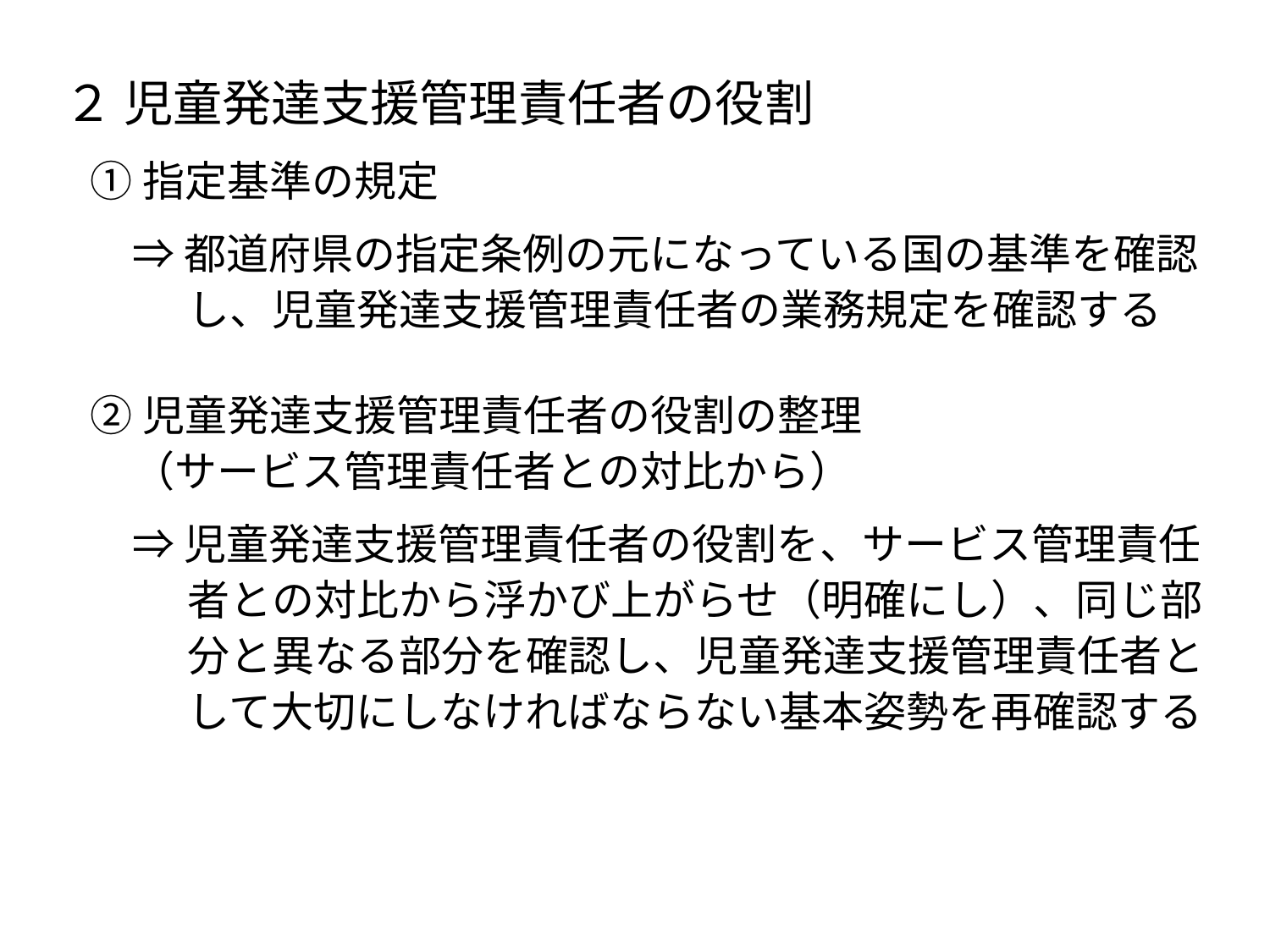

２ 児童発達支援管理責任者の役割
①指定基準の規定
　⇒ 都道府県の指定条例の元になっている国の基準を確認し、児童発達支援管理責任者の業務規定を確認する
②児童発達支援管理責任者の役割の整理
　（サービス管理責任者との対比から）
　⇒ 児童発達支援管理責任者の役割を、サービス管理責任者との対比から浮かび上がらせ（明確にし）、同じ部分と異なる部分を確認し、児童発達支援管理責任者として大切にしなければならない基本姿勢を再確認する